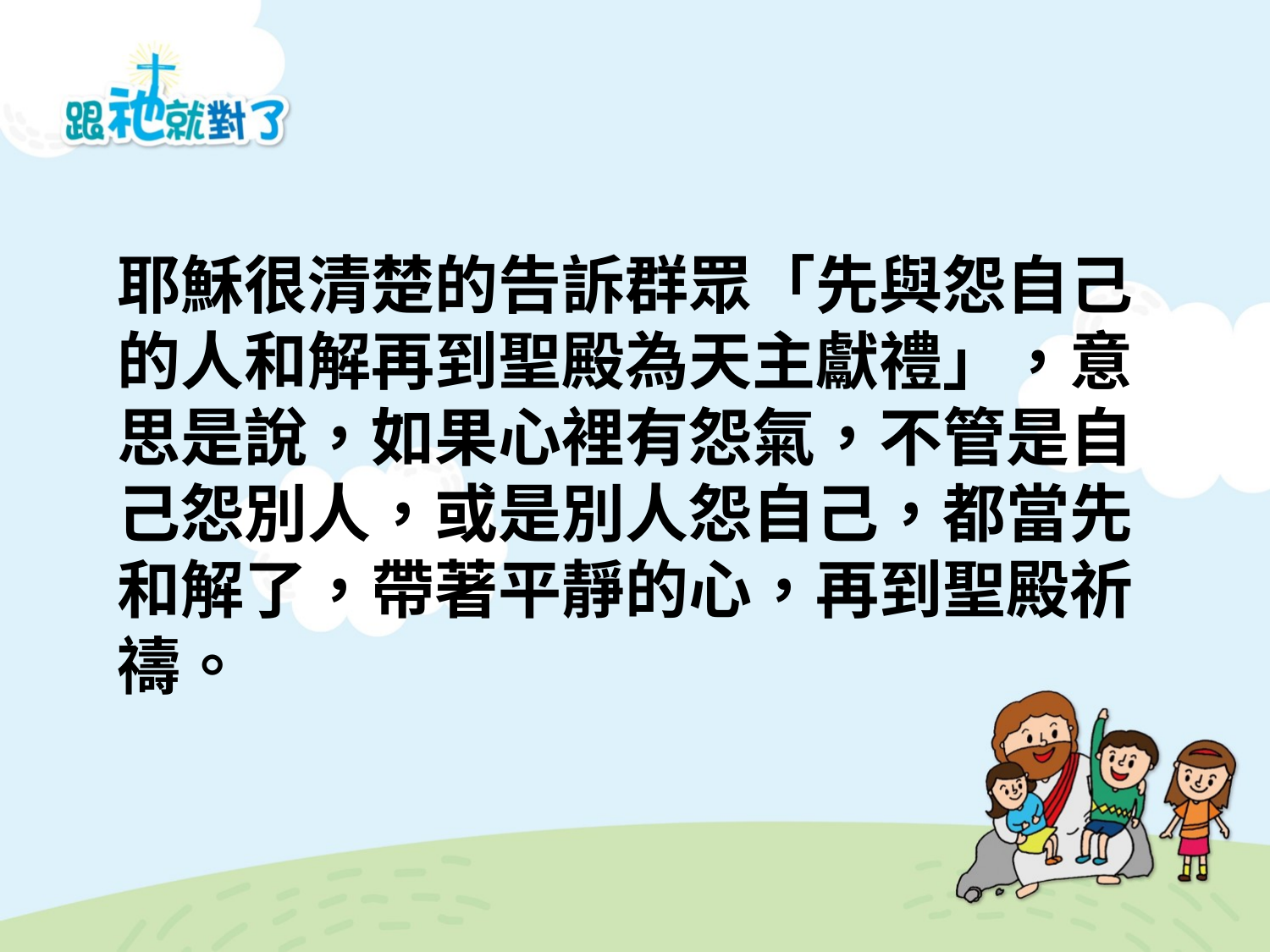

耶穌很清楚的告訴群眾「先與怨自己的人和解再到聖殿為天主獻禮」，意思是說，如果心裡有怨氣，不管是自己怨別人，或是別人怨自己，都當先和解了，帶著平靜的心，再到聖殿祈禱。